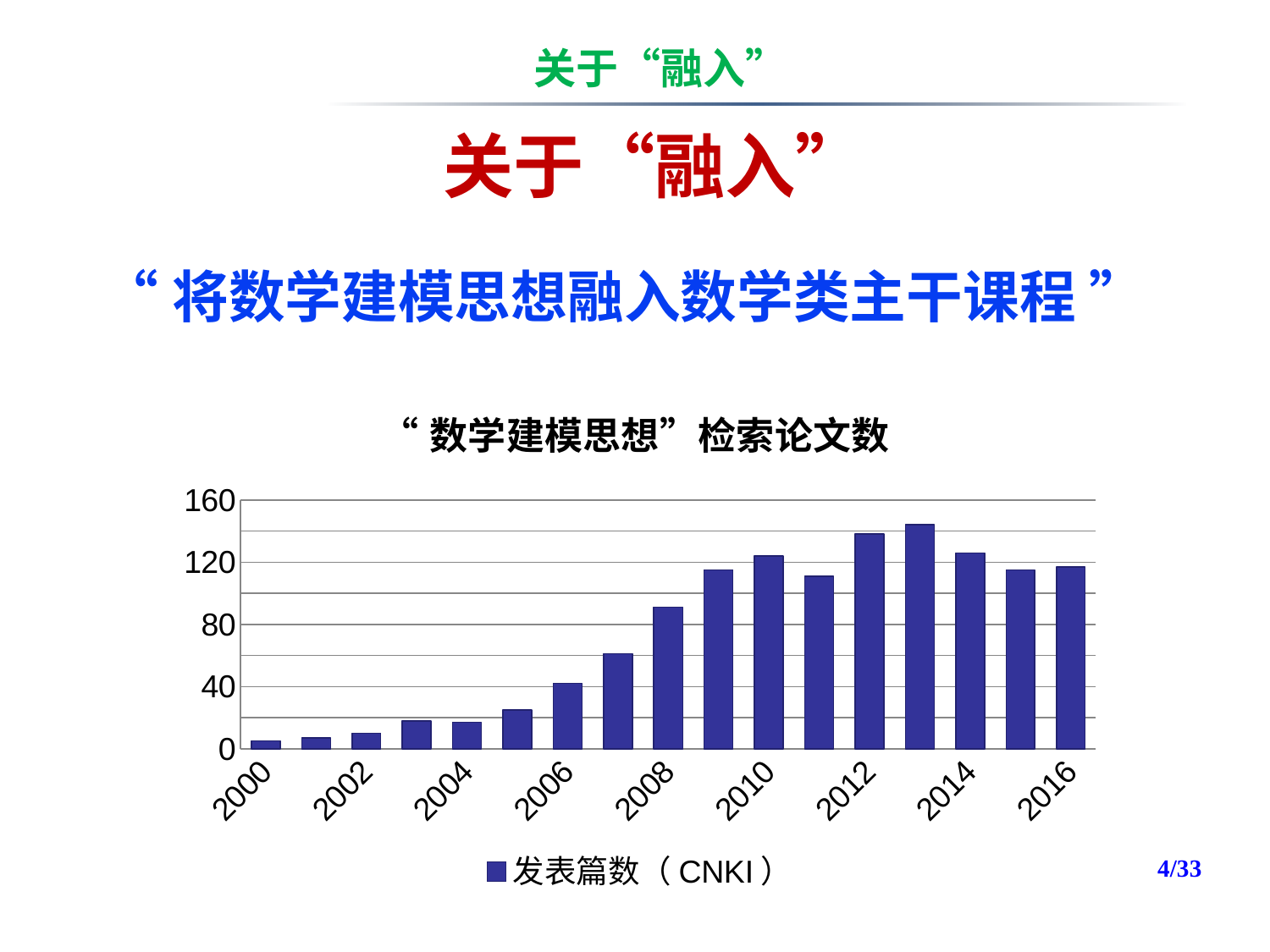

关于“融入”
关于“融入”

     “将数学建模思想融入数学类主干课程 ”

### Chart: “数学建模思想”检索论文数

| Category | 发表篇数（CNKI） |
|---|---|
| 2000 | 5.0 |
| 2001 | 7.0 |
| 2002 | 10.0 |
| 2003 | 18.0 |
| 2004 | 17.0 |
| 2005 | 25.0 |
| 2006 | 42.0 |
| 2007 | 61.0 |
| 2008 | 91.0 |
| 2009 | 115.0 |
| 2010 | 124.0 |
| 2011 | 111.0 |
| 2012 | 138.0 |
| 2013 | 144.0 |
| 2014 | 126.0 |
| 2015 | 115.0 |
| 2016 | 117.0 |